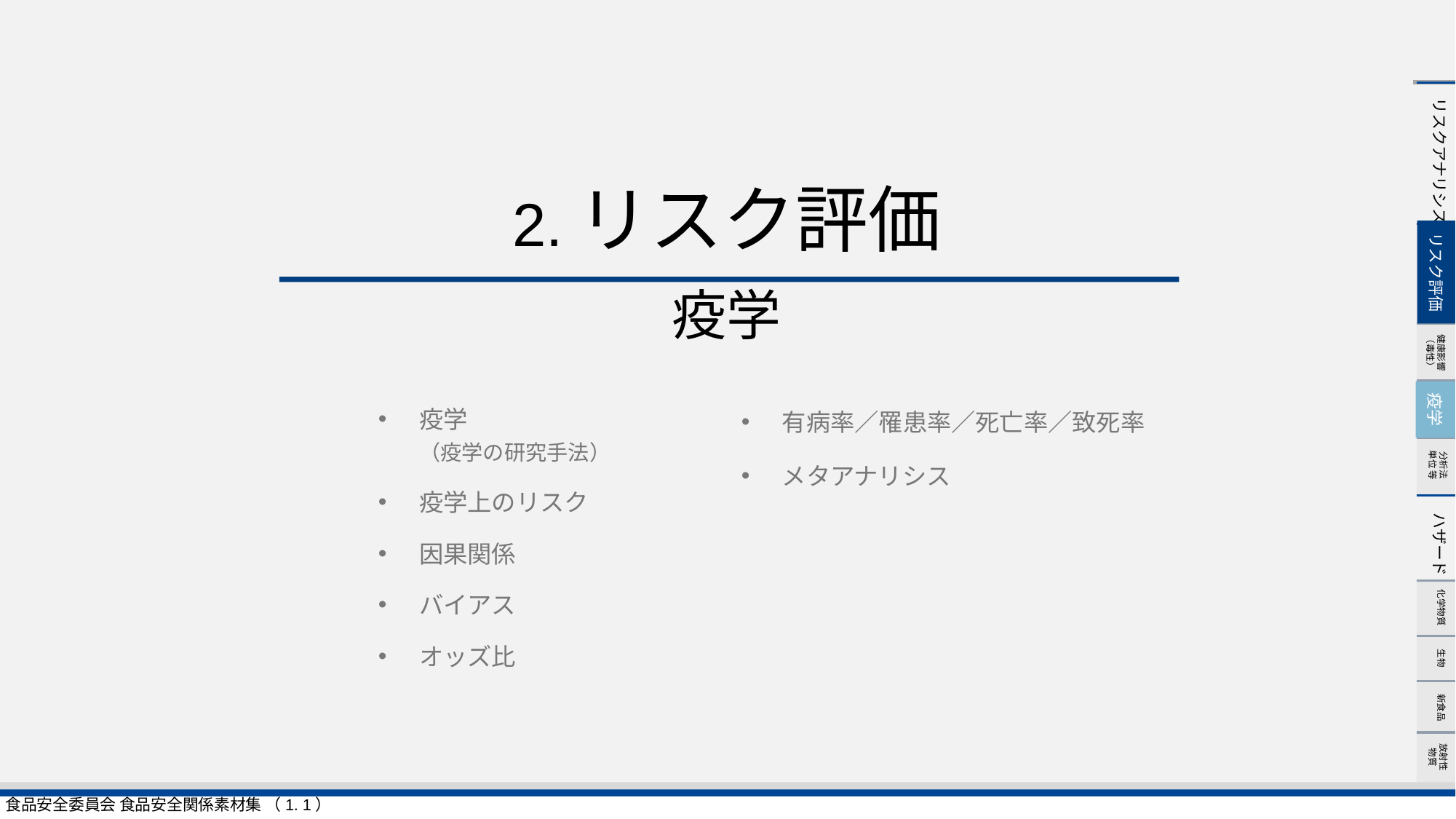

リスク評価
# 2.リスク評価 疫学

疫学
疫学
（疫学の研究手法）
疫学上のリスク
因果関係
バイアス
オッズ比
有病率／罹患率／死亡率／致死率
メタアナリシス